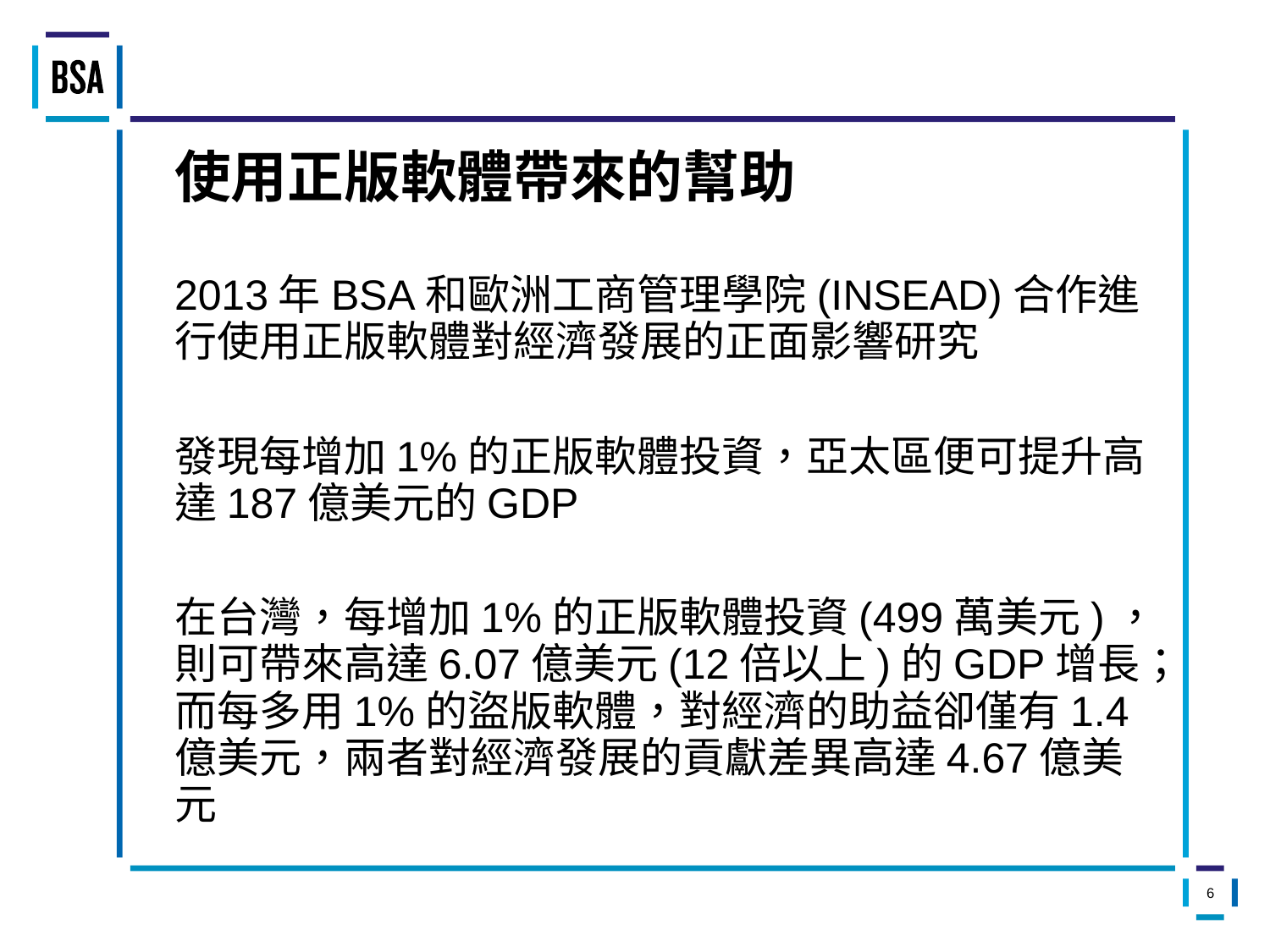

# 使用正版軟體帶來的幫助
2013年BSA和歐洲工商管理學院(INSEAD)合作進行使用正版軟體對經濟發展的正面影響研究

發現每增加1%的正版軟體投資，亞太區便可提升高達187億美元的GDP

在台灣，每增加1%的正版軟體投資(499萬美元)，則可帶來高達6.07億美元(12倍以上)的GDP增長；而每多用1%的盜版軟體，對經濟的助益卻僅有1.4億美元，兩者對經濟發展的貢獻差異高達4.67億美元

6